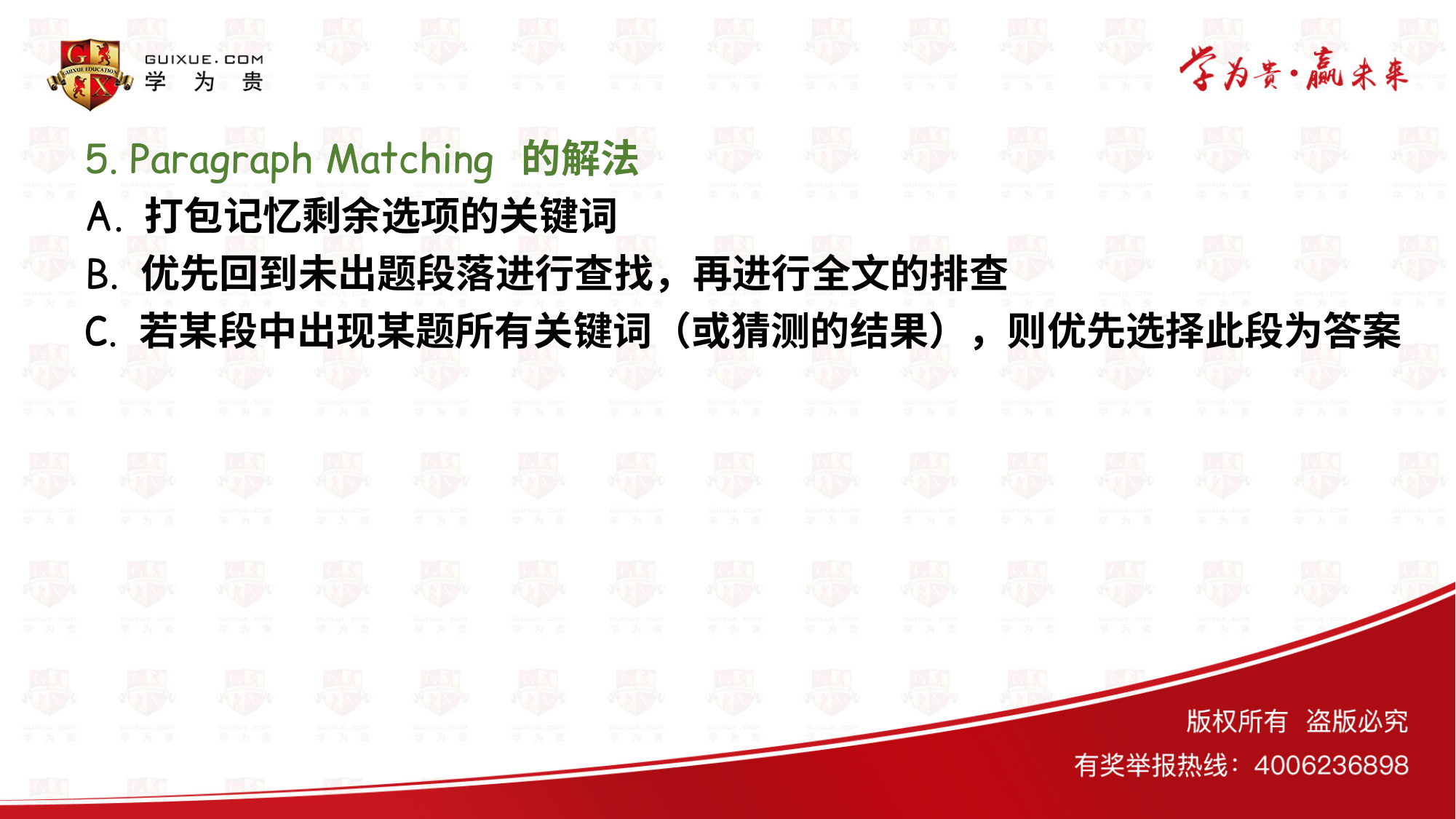

# 5. Paragraph Matching 的解法
A. 打包记忆剩余选项的关键词
B. 优先回到未出题段落进行查找，再进行全文的排查
C. 若某段中出现某题所有关键词（或猜测的结果），则优先选择此段为答案